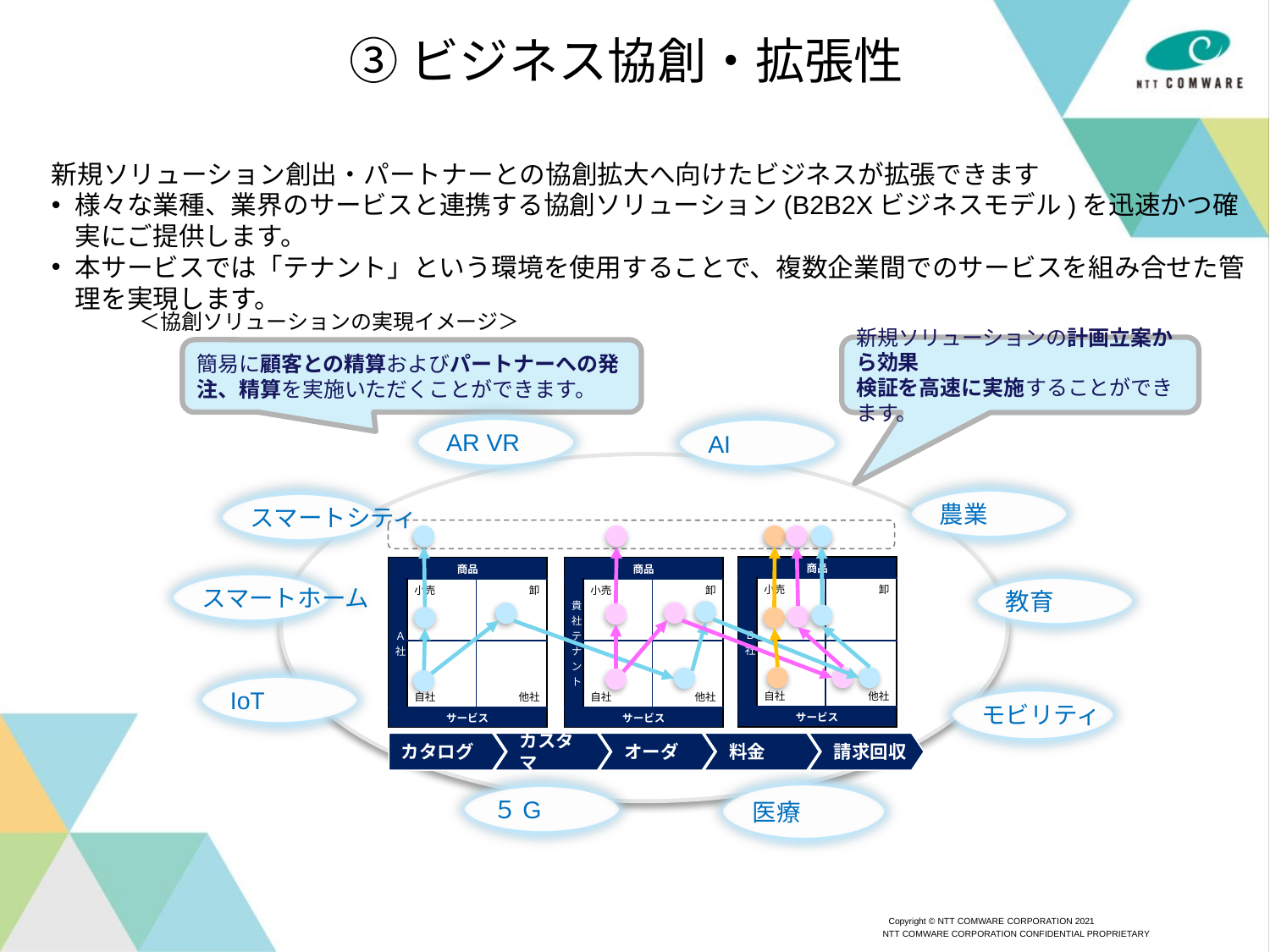

# ③ビジネス協創・拡張性
新規ソリューション創出・パートナーとの協創拡大へ向けたビジネスが拡張できます
様々な業種、業界のサービスと連携する協創ソリューション(B2B2Xビジネスモデル)を迅速かつ確実にご提供します。
本サービスでは「テナント」という環境を使用することで、複数企業間でのサービスを組み合せた管理を実現します。
＜協創ソリューションの実現イメージ＞
新規ソリューションの計画立案から効果
検証を高速に実施することができます。
簡易に顧客との精算およびパートナーへの発注、精算を実施いただくことができます。
AR VR
AI

クラウド型フルフィルメントサービス
農業
スマートシティ

| 商品 |  |  |
| --- | --- | --- |
| Ｂ社 | 小売 | 卸 |
|  | 自社 | 他社 |
| サービス |  |  |
| 商品 |  |  |
| --- | --- | --- |
| Ａ社 | 小売 | 卸 |
|  | 自社 | 他社 |
| サービス |  |  |
| 商品 |  |  |
| --- | --- | --- |
| 貴社テナント | 小売 | 卸 |
|  | 自社 | 他社 |
| サービス |  |  |
スマートホーム
教育

IoT
モビリティ
料金
カタログ
カスタマ
オーダ
請求回収
医療
５G